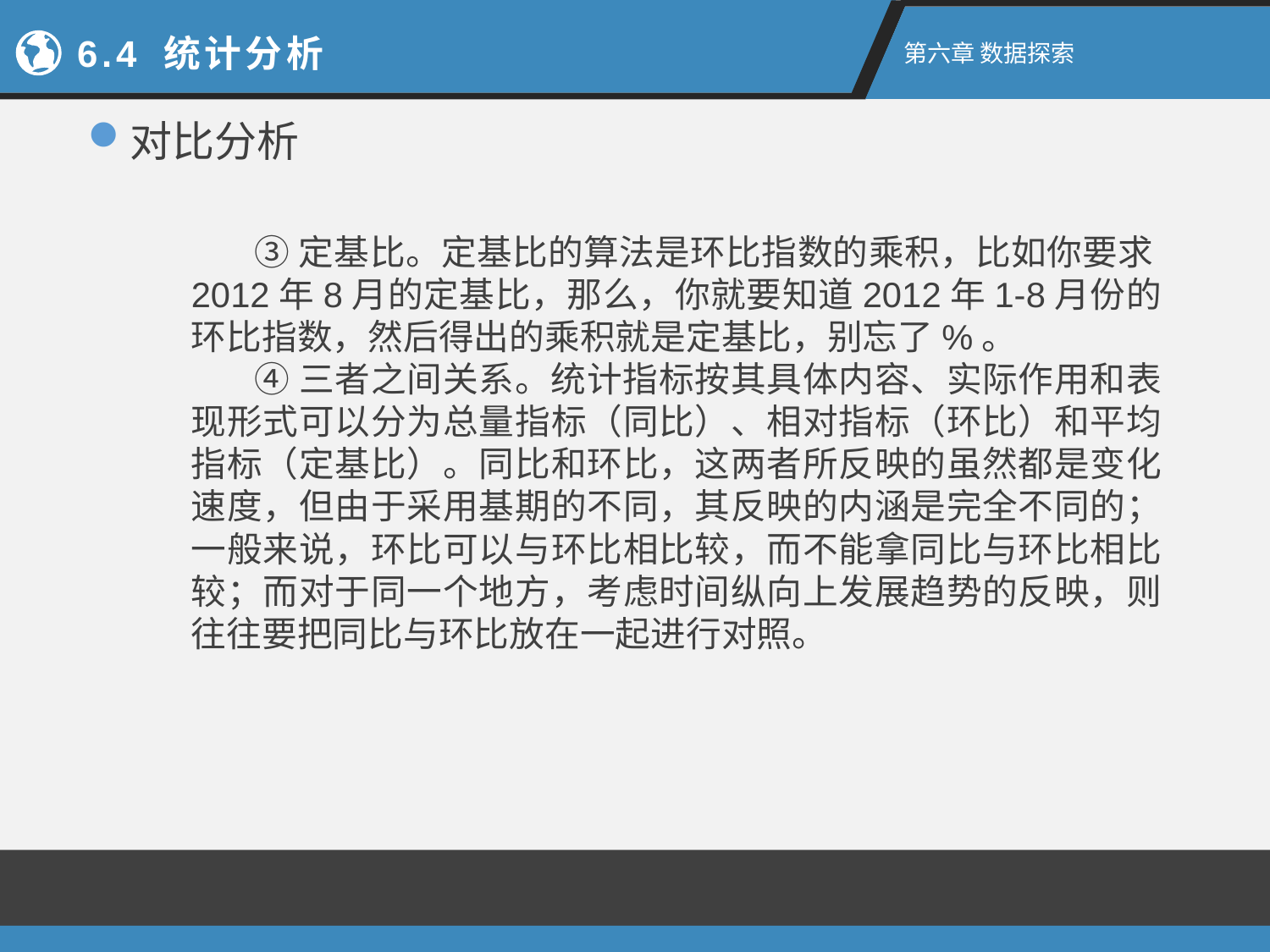

6.4 统计分析

第六章 数据探索
对比分析
③定基比。定基比的算法是环比指数的乘积，比如你要求2012年8月的定基比，那么，你就要知道2012年1-8月份的环比指数，然后得出的乘积就是定基比，别忘了%。
④三者之间关系。统计指标按其具体内容、实际作用和表现形式可以分为总量指标（同比）、相对指标（环比）和平均指标（定基比）。同比和环比，这两者所反映的虽然都是变化速度，但由于采用基期的不同，其反映的内涵是完全不同的；一般来说，环比可以与环比相比较，而不能拿同比与环比相比较；而对于同一个地方，考虑时间纵向上发展趋势的反映，则往往要把同比与环比放在一起进行对照。